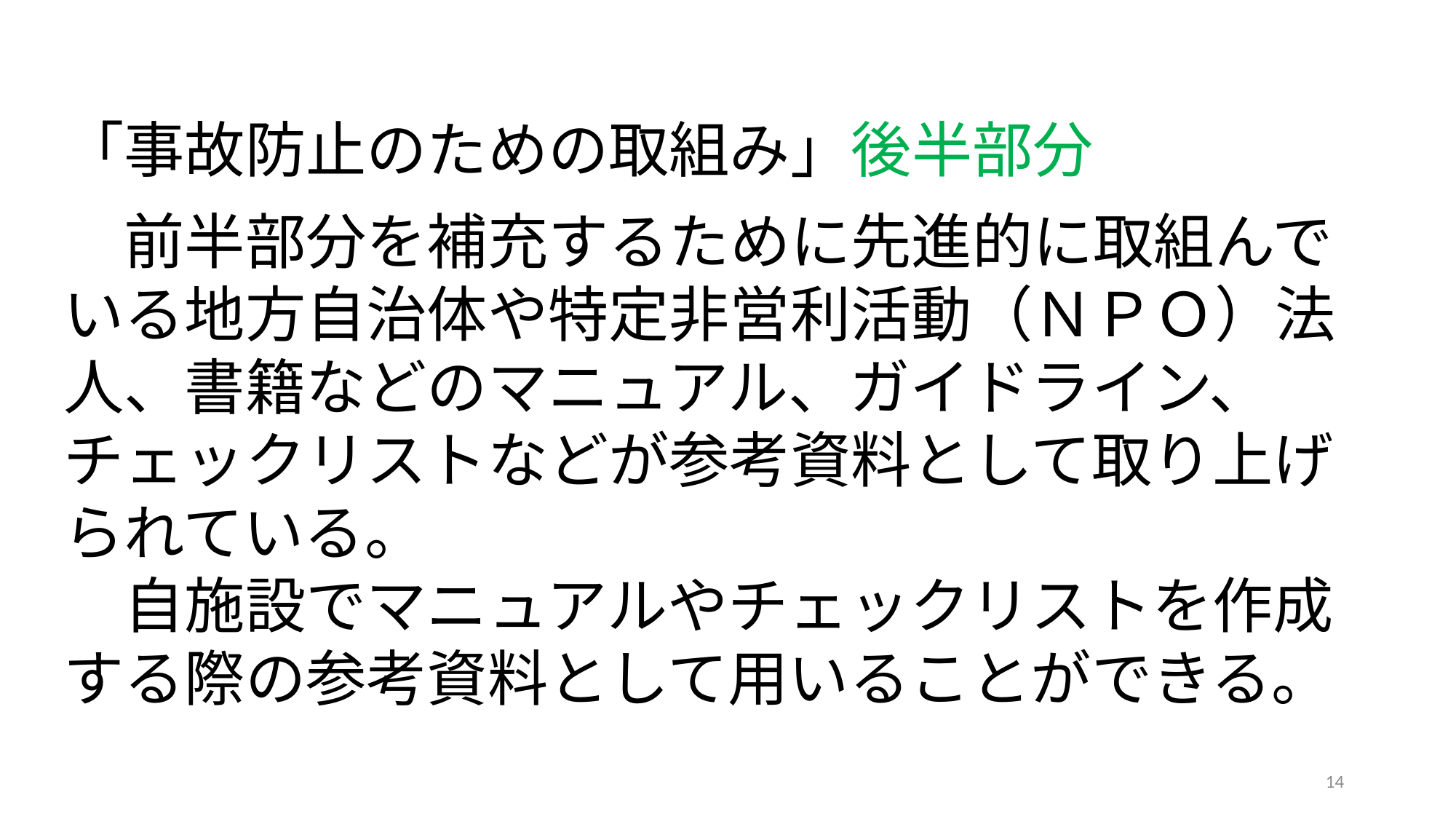

「事故防止のための取組み」後半部分

　前半部分を補充するために先進的に取組んでいる地方自治体や特定非営利活動（ＮＰＯ）法人、書籍などのマニュアル、ガイドライン、チェックリストなどが参考資料として取り上げられている。
　自施設でマニュアルやチェックリストを作成する際の参考資料として用いることができる。
14